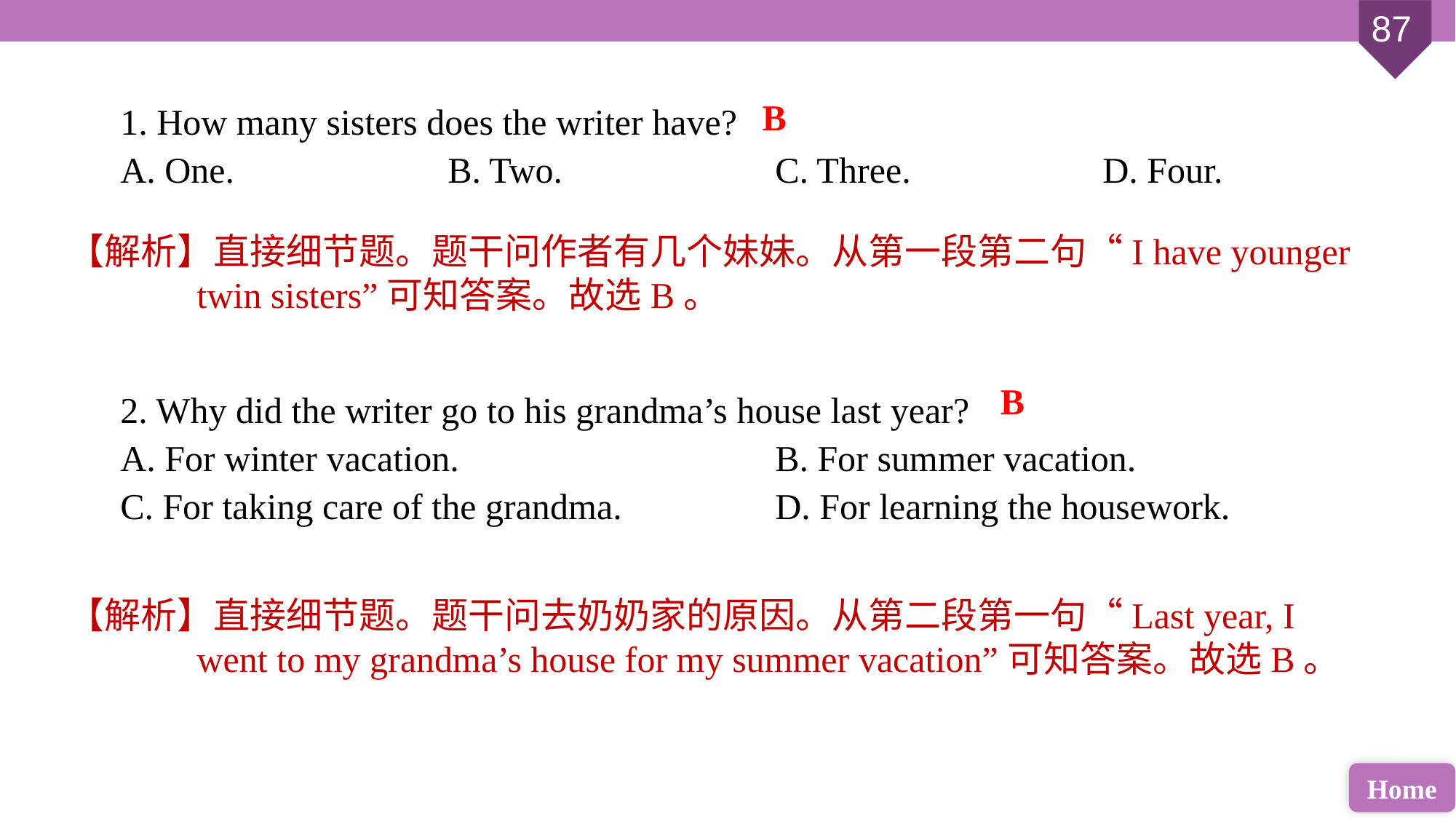

1. How many sisters does the writer have?
A. One. 		B. Two. 		C. Three. 		D. Four.

2. Why did the writer go to his grandma’s house last year?
A. For winter vacation. 			B. For summer vacation.
C. For taking care of the grandma. 		D. For learning the housework.
B
【解析】直接细节题。题干问作者有几个妹妹。从第一段第二句“I have younger twin sisters”可知答案。故选B。
B
【解析】直接细节题。题干问去奶奶家的原因。从第二段第一句“Last year, I went to my grandma’s house for my summer vacation”可知答案。故选B。